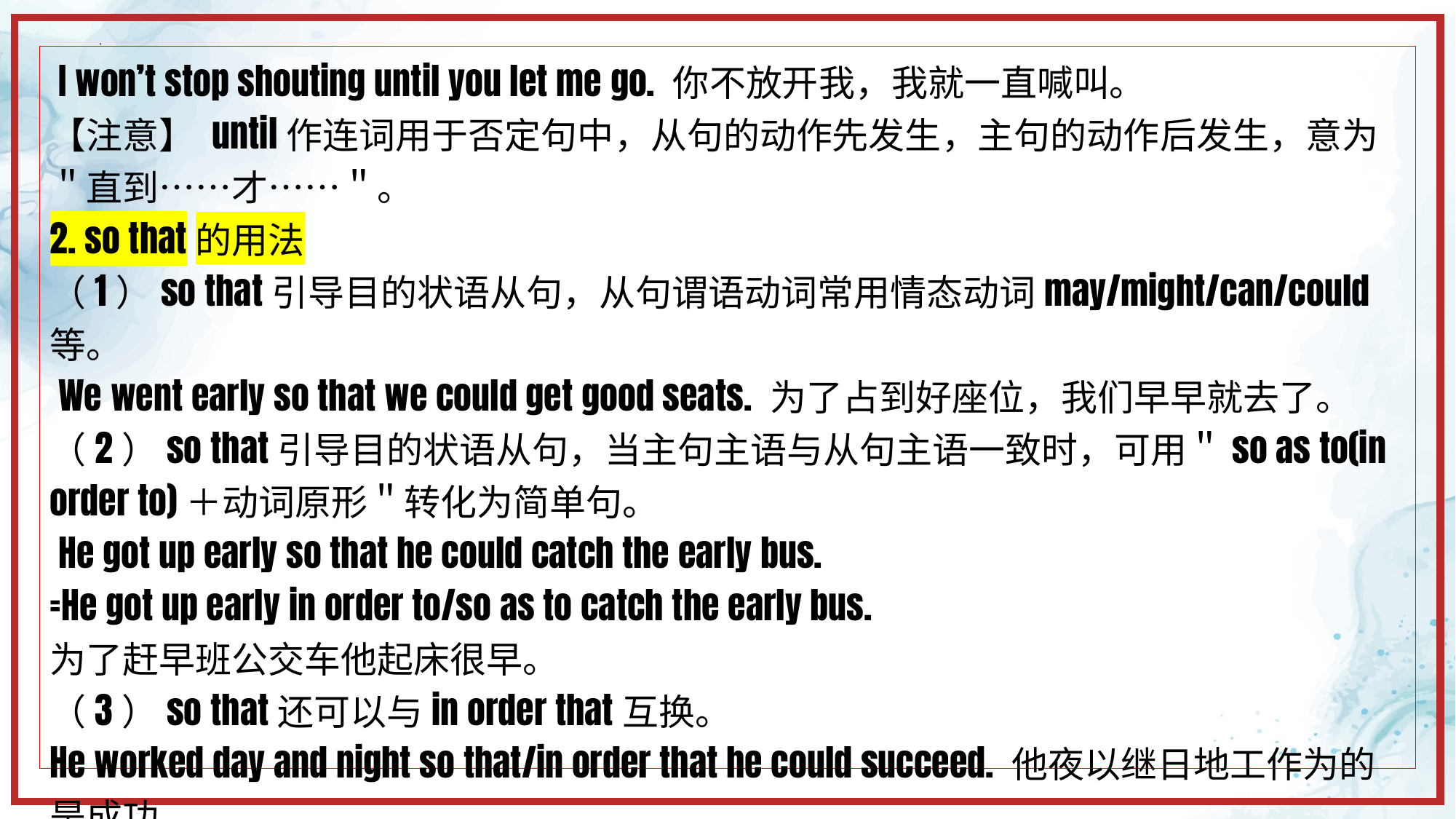

I won’t stop shouting until you let me go. 你不放开我，我就一直喊叫。
【注意】 until作连词用于否定句中，从句的动作先发生，主句的动作后发生，意为＂直到……才……＂。
2. so that的用法
（1）so that引导目的状语从句，从句谓语动词常用情态动词may/might/can/could等。
 We went early so that we could get good seats. 为了占到好座位，我们早早就去了。
（2）so that引导目的状语从句，当主句主语与从句主语一致时，可用＂so as to(in order to)＋动词原形＂转化为简单句。
 He got up early so that he could catch the early bus.
=He got up early in order to/so as to catch the early bus.
为了赶早班公交车他起床很早。
（3）so that还可以与in order that互换。
He worked day and night so that/in order that he could succeed. 他夜以继日地工作为的是成功。